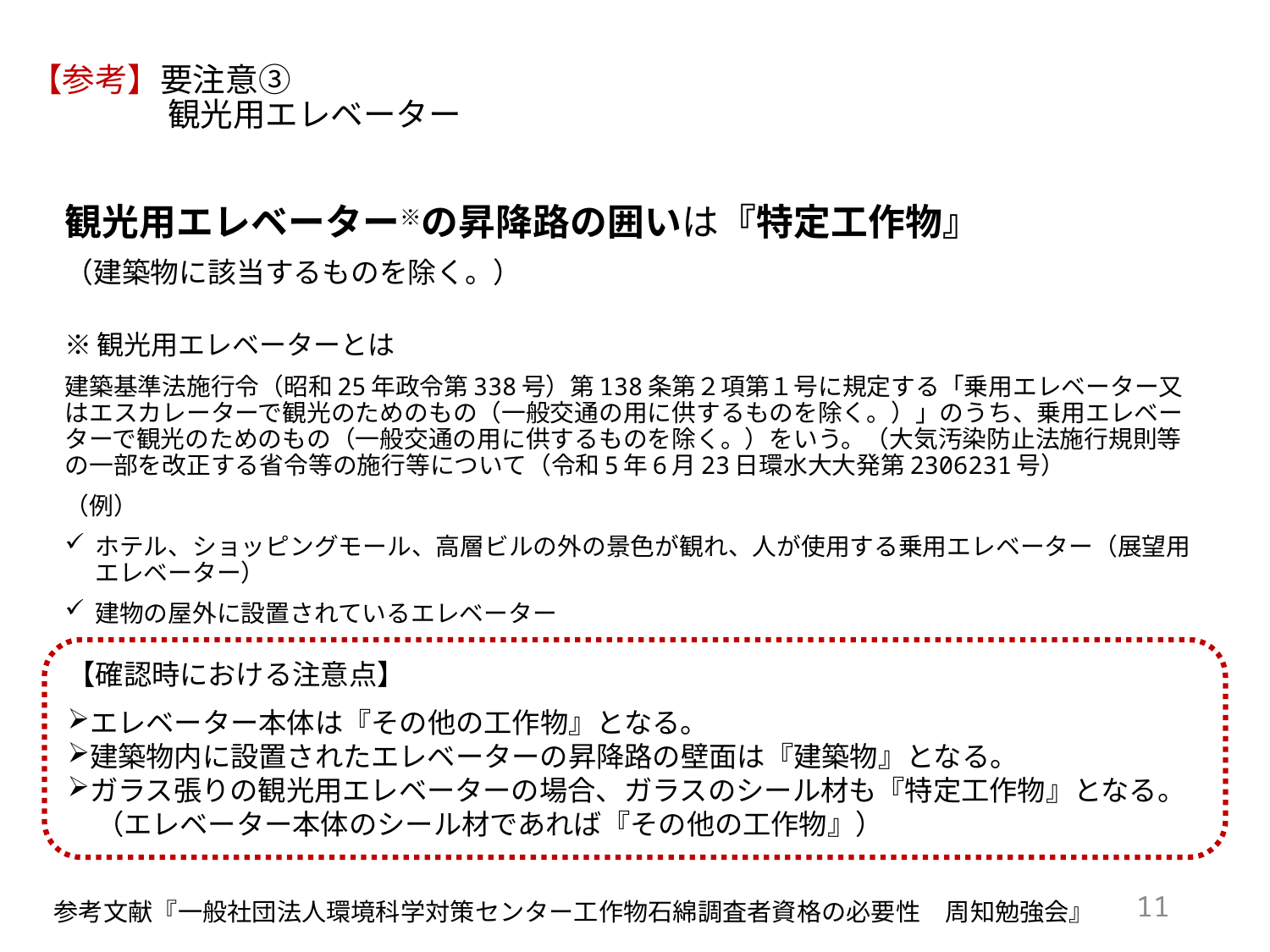

# 【参考】要注意③　 　　　　 観光用エレベーター
観光用エレベーター※の昇降路の囲いは『特定工作物』
（建築物に該当するものを除く。）

※観光用エレベーターとは
建築基準法施行令（昭和25年政令第338号）第138条第２項第１号に規定する「乗用エレベーター又はエスカレーターで観光のためのもの（一般交通の用に供するものを除く。）」のうち、乗用エレベーターで観光のためのもの（一般交通の用に供するものを除く。）をいう。（大気汚染防止法施行規則等の一部を改正する省令等の施行等について（令和5年6月23日環水大大発第2306231号）
（例）
ホテル、ショッピングモール、高層ビルの外の景色が観れ、人が使用する乗用エレベーター（展望用エレベーター）
建物の屋外に設置されているエレベーター
【確認時における注意点】

エレベーター本体は『その他の工作物』となる。
建築物内に設置されたエレベーターの昇降路の壁面は『建築物』となる。
ガラス張りの観光用エレベーターの場合、ガラスのシール材も『特定工作物』となる。
　（エレベーター本体のシール材であれば『その他の工作物』）
11
参考文献『一般社団法人環境科学対策センター工作物石綿調査者資格の必要性　周知勉強会』